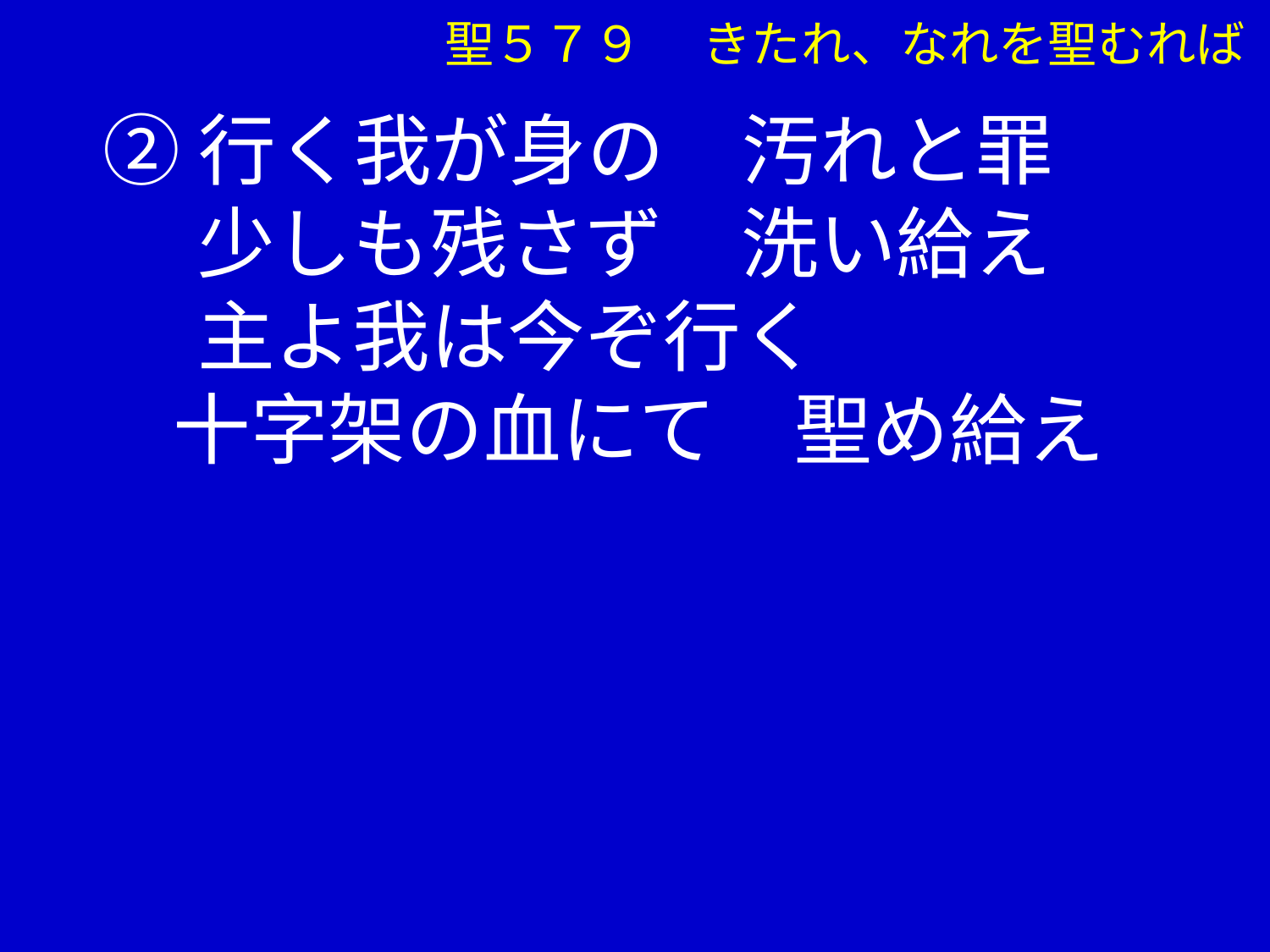

②行く我が身の　汚れと罪
　 少しも残さず　洗い給え
　 主よ我は今ぞ行く
   十字架の血にて　聖め給え
聖５７９　 きたれ、なれを聖むれば